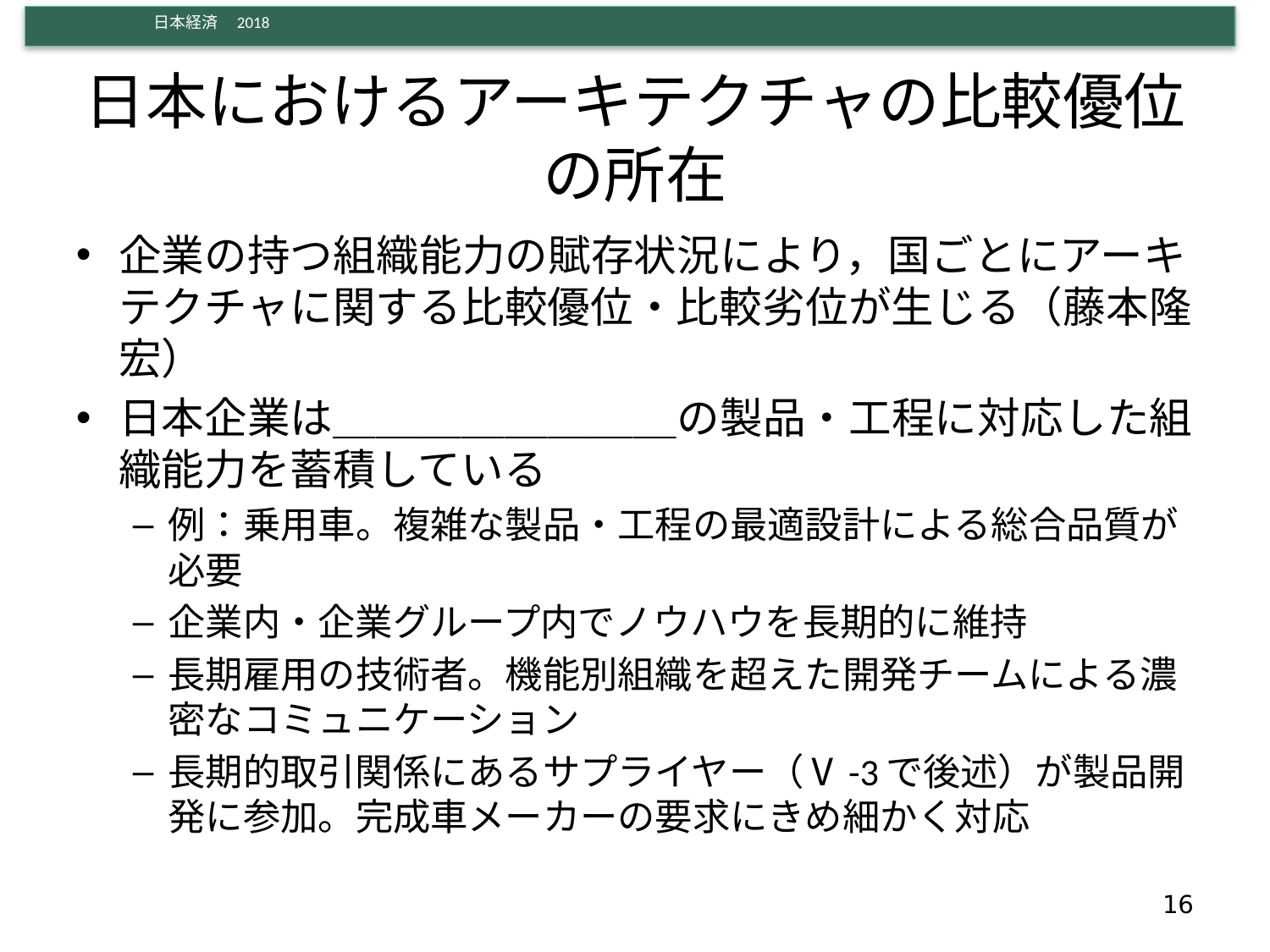

# 日本におけるアーキテクチャの比較優位の所在
企業の持つ組織能力の賦存状況により，国ごとにアーキテクチャに関する比較優位・比較劣位が生じる（藤本隆宏）
日本企業は＿＿＿＿＿＿＿＿の製品・工程に対応した組織能力を蓄積している
例：乗用車。複雑な製品・工程の最適設計による総合品質が必要
企業内・企業グループ内でノウハウを長期的に維持
長期雇用の技術者。機能別組織を超えた開発チームによる濃密なコミュニケーション
長期的取引関係にあるサプライヤー（Ⅴ-3で後述）が製品開発に参加。完成車メーカーの要求にきめ細かく対応
16